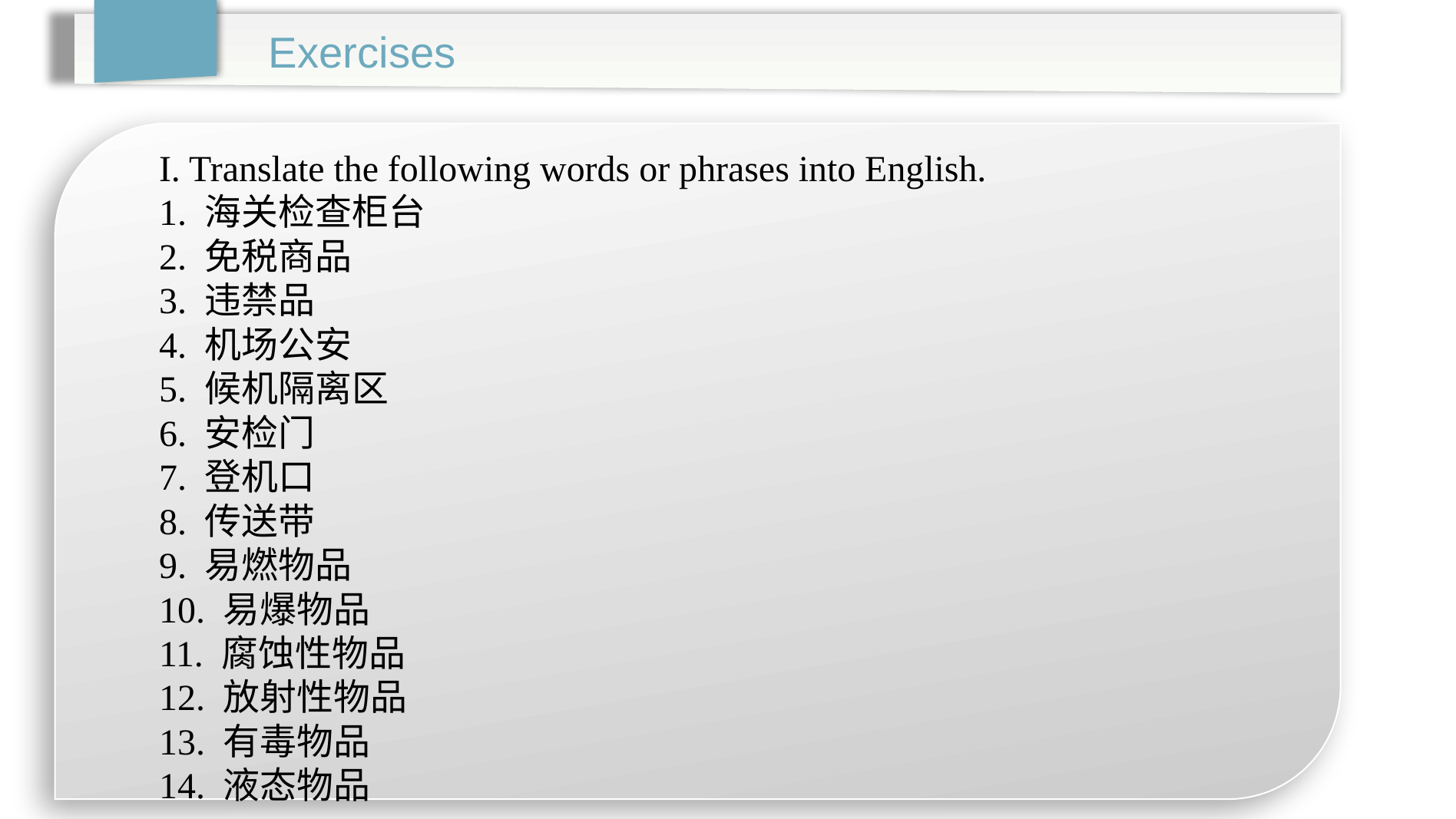

Exercises

I. Translate the following words or phrases into English.
1. 海关检查柜台
2. 免税商品
3. 违禁品
4. 机场公安
5. 候机隔离区
6. 安检门
7. 登机口
8. 传送带
9. 易燃物品
10. 易爆物品
11. 腐蚀性物品
12. 放射性物品
13. 有毒物品
14. 液态物品